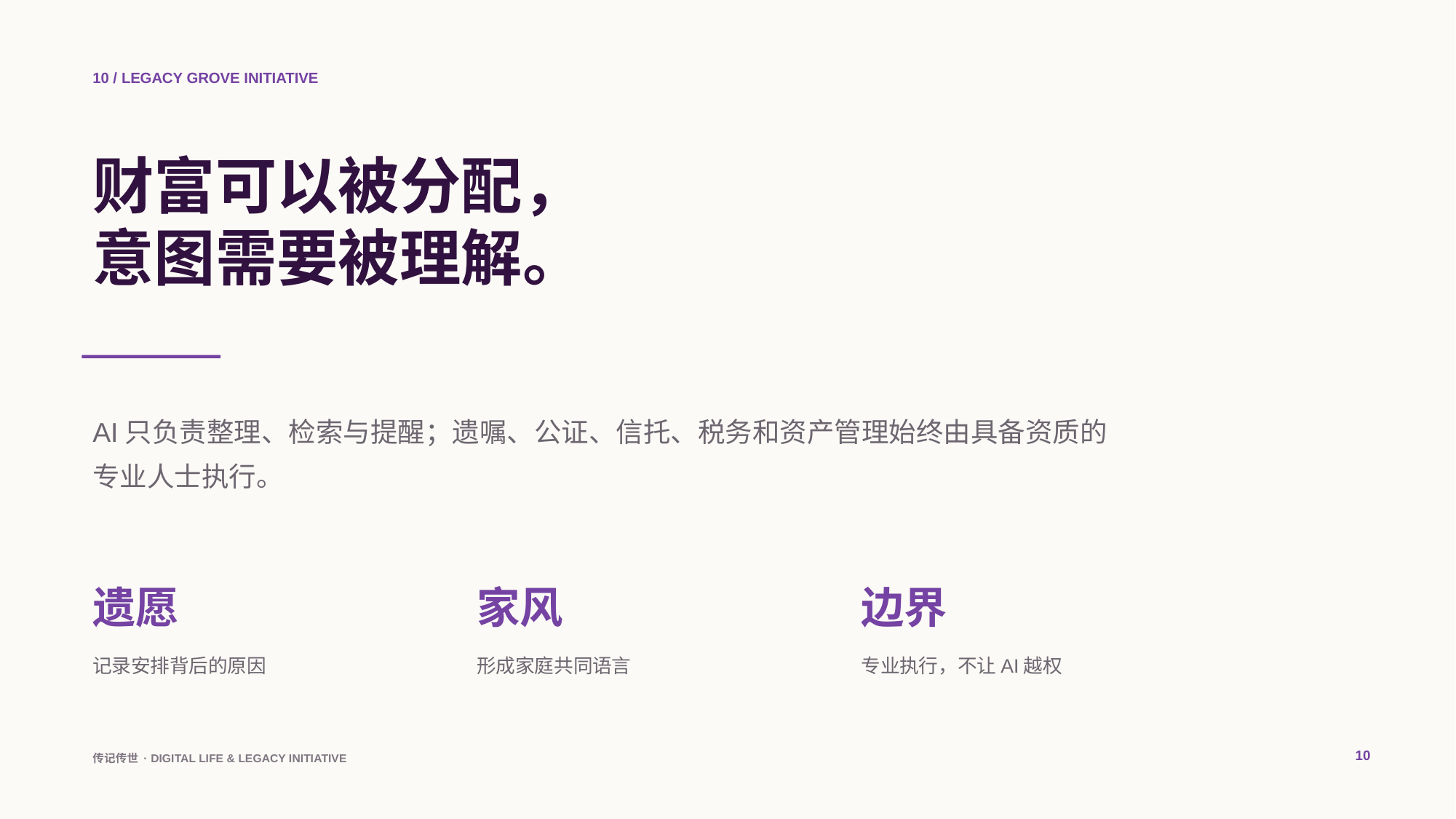

10 / LEGACY GROVE INITIATIVE
财富可以被分配，
意图需要被理解。

AI只负责整理、检索与提醒；遗嘱、公证、信托、税务和资产管理始终由具备资质的专业人士执行。
遗愿
家风
边界
记录安排背后的原因
形成家庭共同语言
专业执行，不让AI越权
10
传记传世 · DIGITAL LIFE & LEGACY INITIATIVE